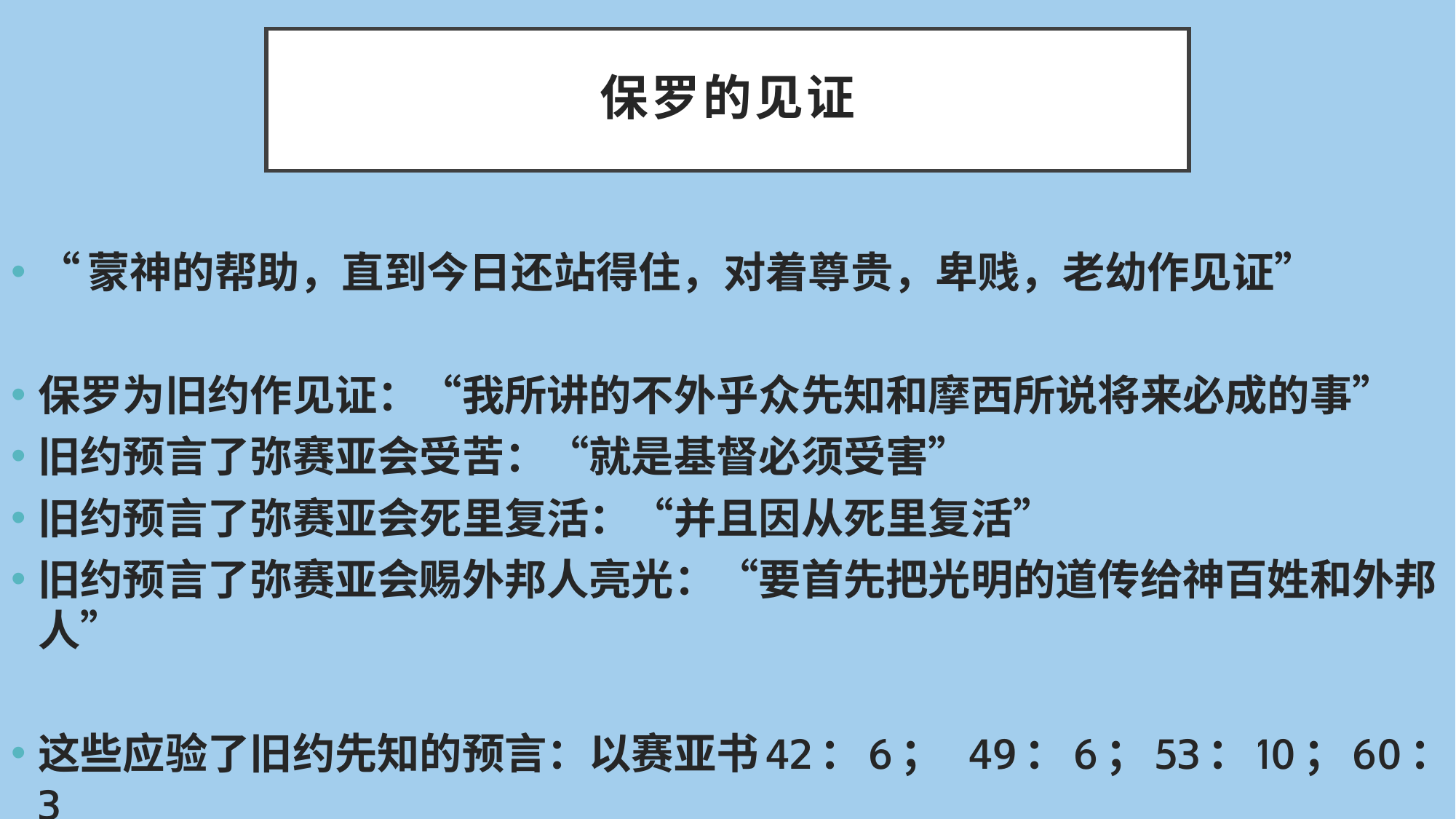

# 保罗的见证
“蒙神的帮助，直到今日还站得住，对着尊贵，卑贱，老幼作见证”

保罗为旧约作见证：“我所讲的不外乎众先知和摩西所说将来必成的事”
旧约预言了弥赛亚会受苦：“就是基督必须受害”
旧约预言了弥赛亚会死里复活：“并且因从死里复活”
旧约预言了弥赛亚会赐外邦人亮光：“要首先把光明的道传给神百姓和外邦人”

这些应验了旧约先知的预言：以赛亚书42：6；  49：6；53：10；60：3